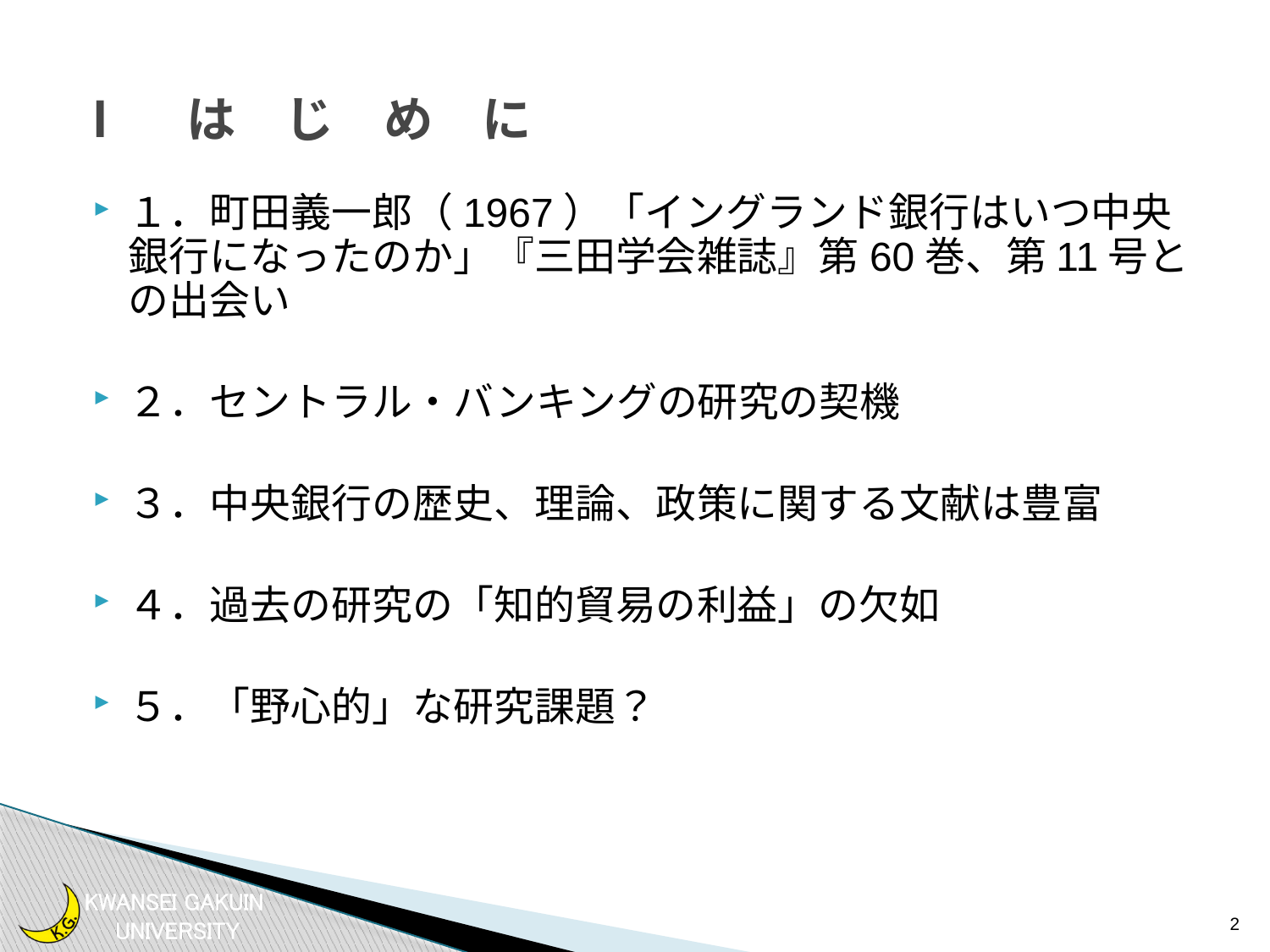

# Ⅰ　は　じ　め　に
１．町田義一郎（1967）「イングランド銀行はいつ中央銀行になったのか」『三田学会雑誌』第60巻、第11号との出会い

２．セントラル・バンキングの研究の契機

３．中央銀行の歴史、理論、政策に関する文献は豊富

４．過去の研究の「知的貿易の利益」の欠如

５．「野心的」な研究課題？
2